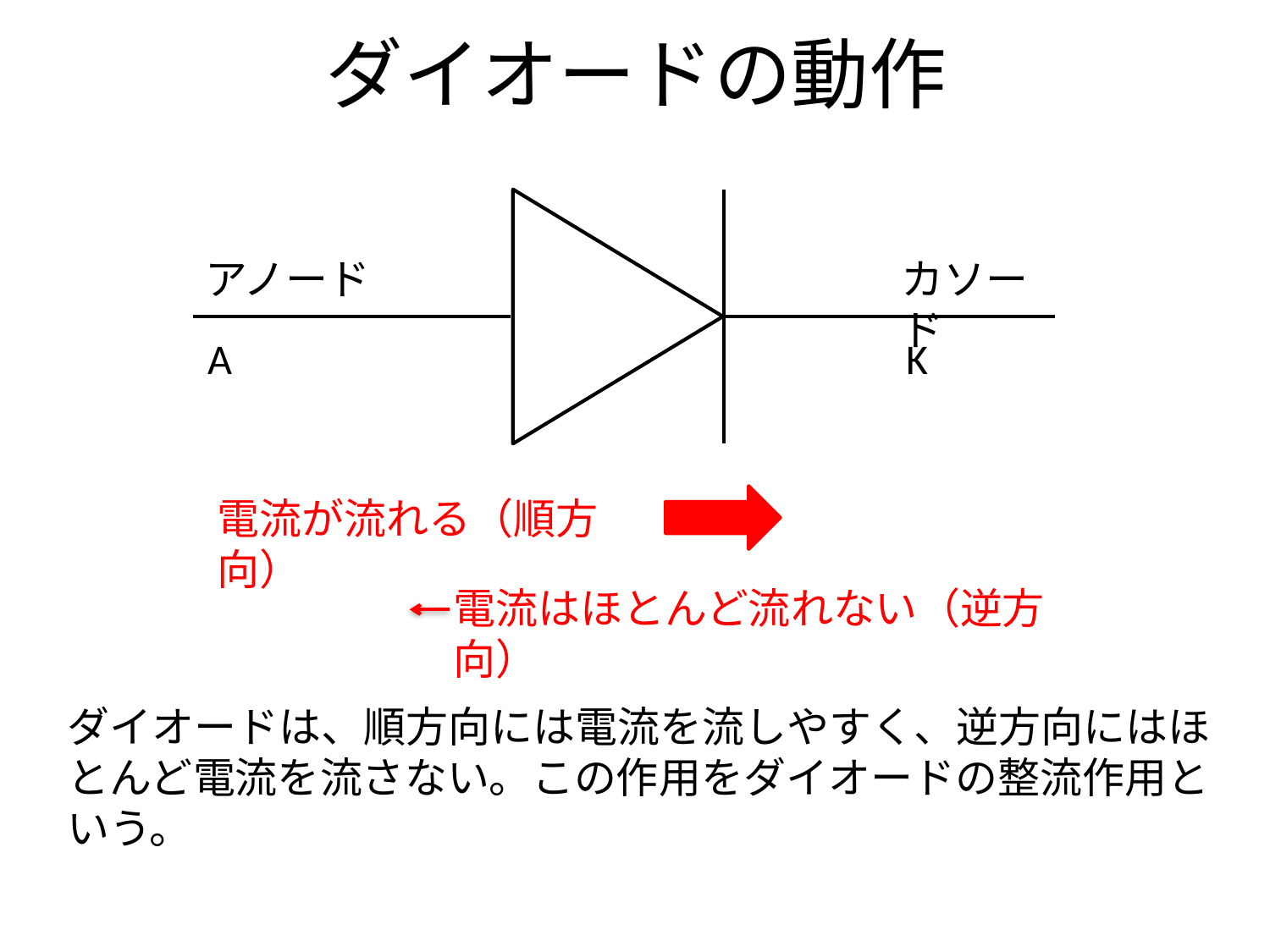

# ダイオードの動作

カソード
アノード
A
K
電流が流れる（順方向）

電流はほとんど流れない（逆方向）
ダイオードは、順方向には電流を流しやすく、逆方向にはほとんど電流を流さない。この作用をダイオードの整流作用という。